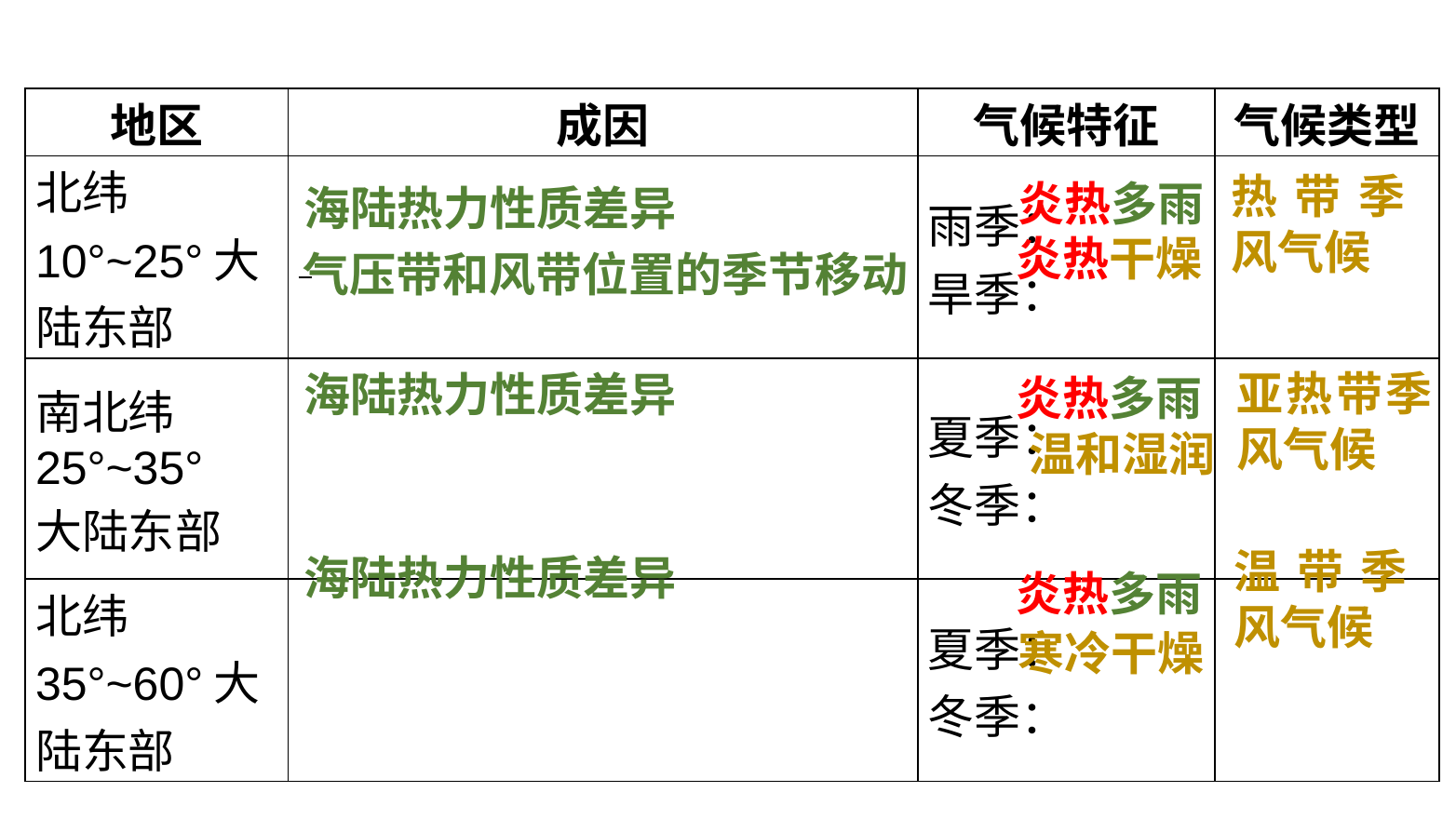

| 地区 | 成因 | 气候特征 | 气候类型 |
| --- | --- | --- | --- |
| 北纬10°~25°大陆东部 |  | 雨季： 旱季： |  |
| 南北纬25°~35° 大陆东部 |  | 夏季： 冬季： |  |
| 北纬35°~60°大陆东部 |  | 夏季： 冬季： |  |
炎热多雨
热带季风气候
海陆热力性质差异
炎热干燥
气压带和风带位置的季节移动
海陆热力性质差异
炎热多雨
亚热带季风气候
温和湿润
海陆热力性质差异
温带季风气候
炎热多雨
寒冷干燥